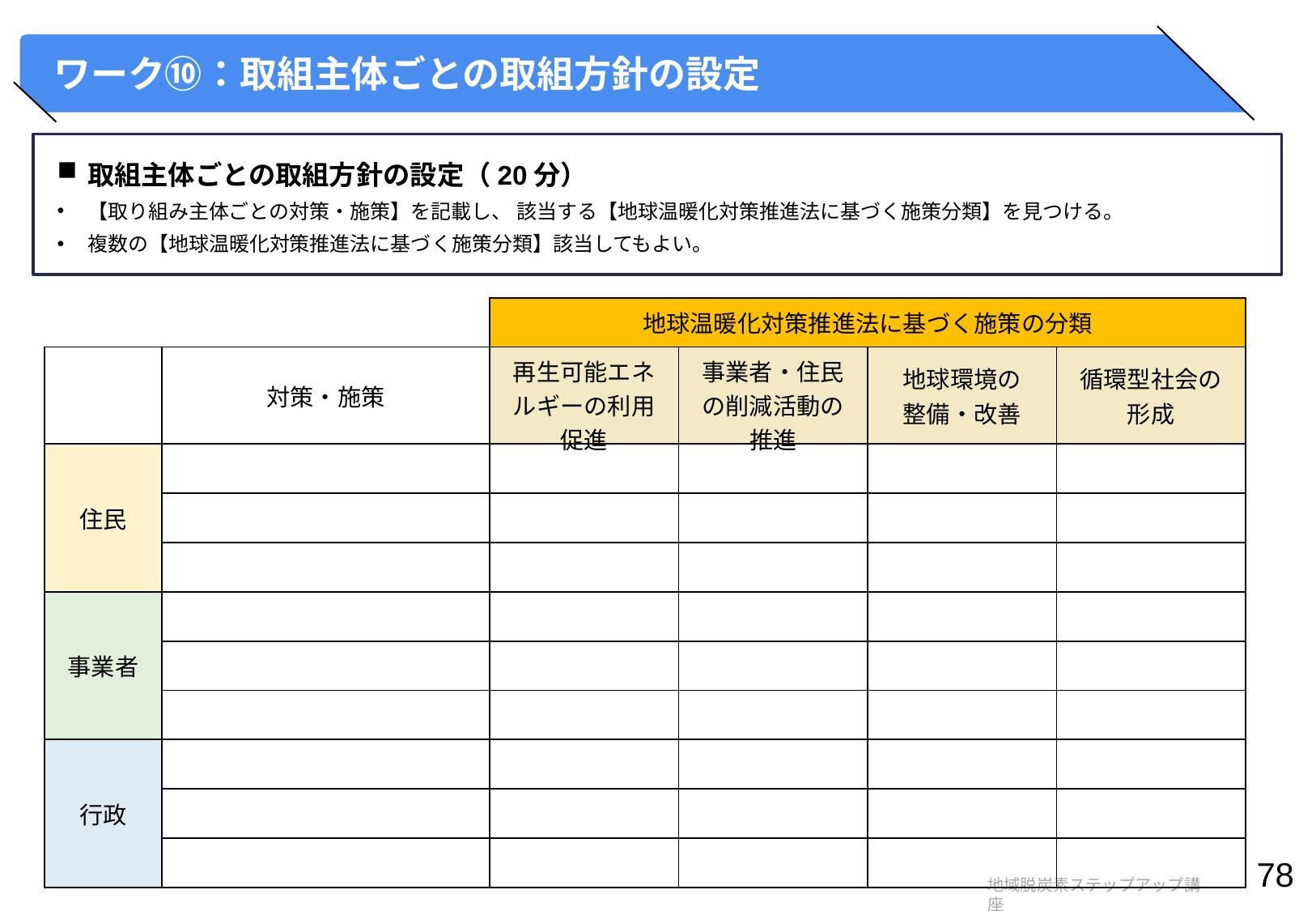

# ワーク⑩：取組主体ごとの取組方針の設定
取組主体ごとの取組方針の設定（20分）
【取り組み主体ごとの対策・施策】を記載し、 該当する【地球温暖化対策推進法に基づく施策分類】を見つける。
複数の【地球温暖化対策推進法に基づく施策分類】該当してもよい。
|  |  | 地球温暖化対策推進法に基づく施策の分類 |  |  |  |
| --- | --- | --- | --- | --- | --- |
|  | 対策・施策 | 再生可能エネルギーの利用促進 | 事業者・住民の削減活動の推進 | 地球環境の 整備・改善 | 循環型社会の 形成 |
| 住民 |  |  |  |  |  |
|  |  |  |  |  |  |
|  |  |  |  |  |  |
| 事業者 |  |  |  |  |  |
|  |  |  |  |  |  |
|  |  |  |  |  |  |
| 行政 |  |  |  |  |  |
|  |  |  |  |  |  |
|  |  |  |  |  |  |